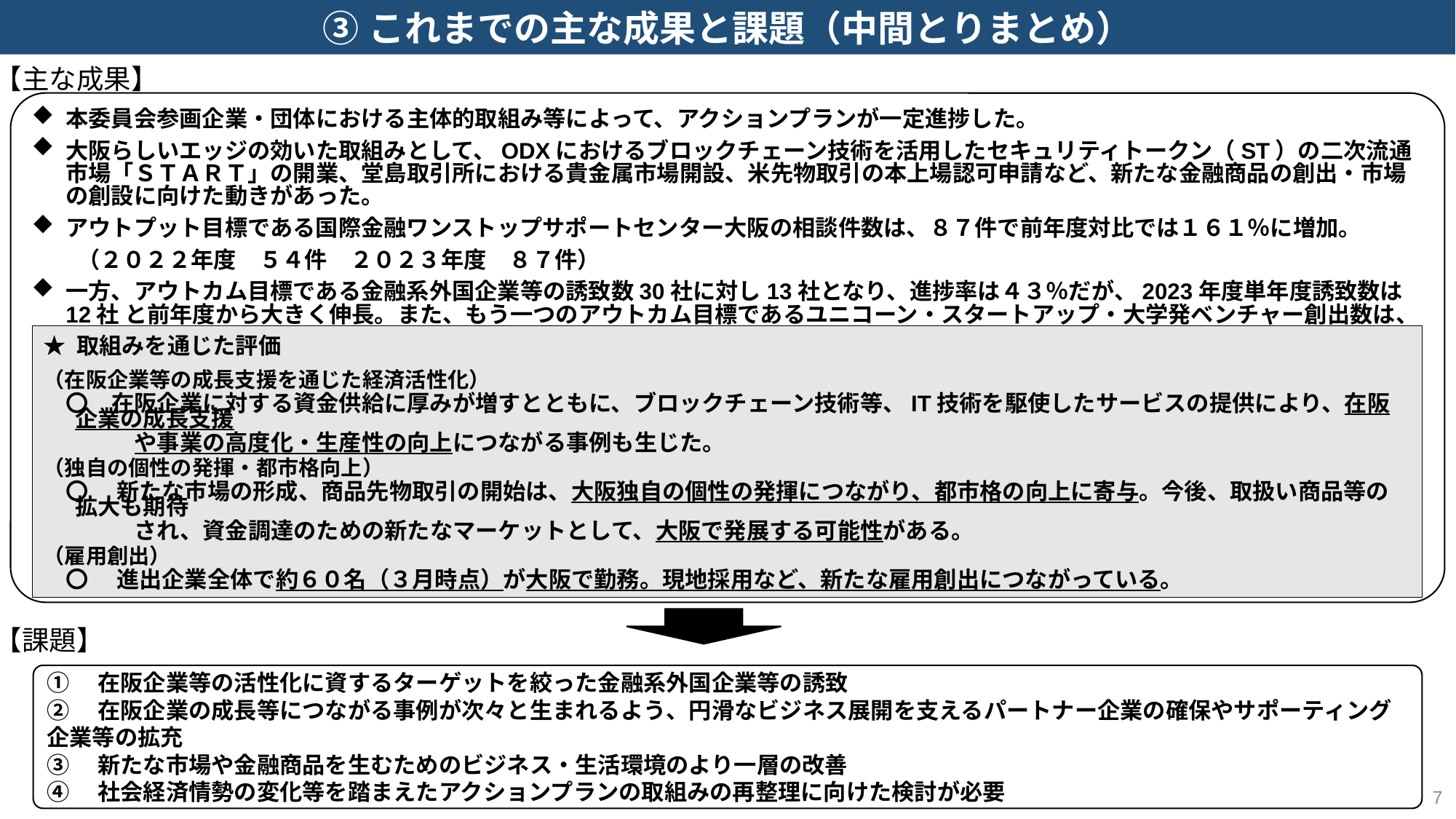

③これまでの主な成果と課題（中間とりまとめ）
【主な成果】
本委員会参画企業・団体における主体的取組み等によって、アクションプランが一定進捗した。
大阪らしいエッジの効いた取組みとして、ODXにおけるブロックチェーン技術を活用したセキュリティトークン（ST）の二次流通市場「ＳＴＡＲＴ」の開業、堂島取引所における貴金属市場開設、米先物取引の本上場認可申請など、新たな金融商品の創出・市場の創設に向けた動きがあった。
アウトプット目標である国際金融ワンストップサポートセンター大阪の相談件数は、８７件で前年度対比では１６１％に増加。
　　（２０２２年度　５４件　２０２３年度　８７件）
一方、アウトカム目標である金融系外国企業等の誘致数30社に対し13社となり、進捗率は４３％だが、2023年度単年度誘致数は12社 と前年度から大きく伸長。また、もう一つのアウトカム目標であるユニコーン・スタートアップ・大学発ベンチャー創出数は、目標（300社・10０社）に対して、スタートアップ創出数が279社、うち大学発ベンチャーは98社で、進捗率はそれぞれ93％、９８％ととなったが、ユニコーン創出は０件に留まる。

★ 取組みを通じた評価
（在阪企業等の成長支援を通じた経済活性化）
　〇　在阪企業に対する資金供給に厚みが増すとともに、ブロックチェーン技術等、IT技術を駆使したサービスの提供により、在阪企業の成長支援
　　　　や事業の高度化・生産性の向上につながる事例も生じた。
（独自の個性の発揮・都市格向上）
　〇　 新たな市場の形成、商品先物取引の開始は、大阪独自の個性の発揮につながり、都市格の向上に寄与。今後、取扱い商品等の拡大も期待
　　　　され、資金調達のための新たなマーケットとして、大阪で発展する可能性がある。
（雇用創出）
　〇　 進出企業全体で約６０名（３月時点）が大阪で勤務。現地採用など、新たな雇用創出につながっている。

【課題】
①　在阪企業等の活性化に資するターゲットを絞った金融系外国企業等の誘致
②　在阪企業の成長等につながる事例が次々と生まれるよう、円滑なビジネス展開を支えるパートナー企業の確保やサポーティング企業等の拡充
③　新たな市場や金融商品を生むためのビジネス・生活環境のより一層の改善
④　社会経済情勢の変化等を踏まえたアクションプランの取組みの再整理に向けた検討が必要
7